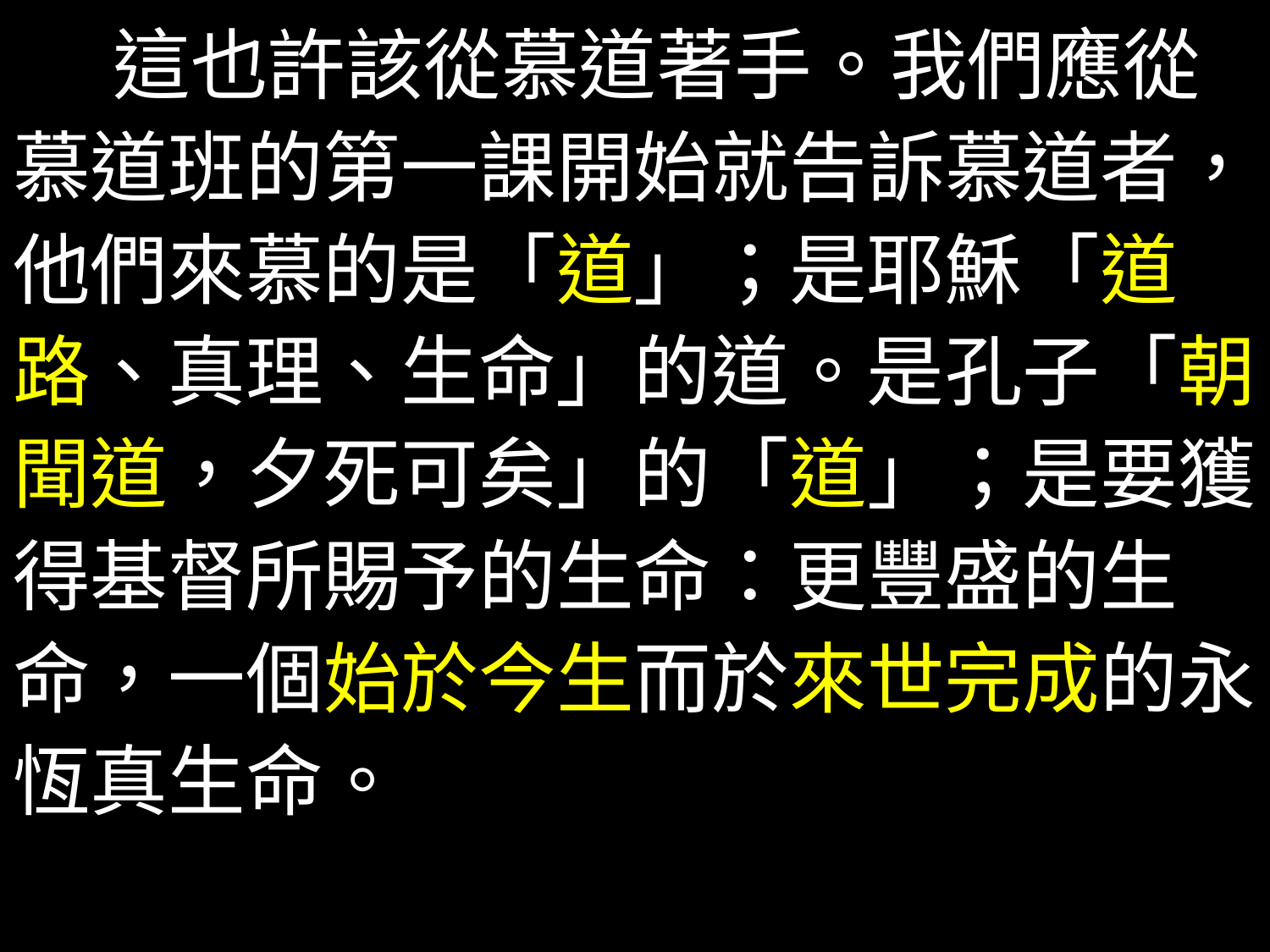

這也許該從慕道著手。我們應從慕道班的第一課開始就告訴慕道者，他們來慕的是「道」；是耶穌「道路、真理、生命」的道。是孔子「朝聞道，夕死可矣」的「道」；是要獲得基督所賜予的生命：更豐盛的生命，一個始於今生而於來世完成的永恆真生命。